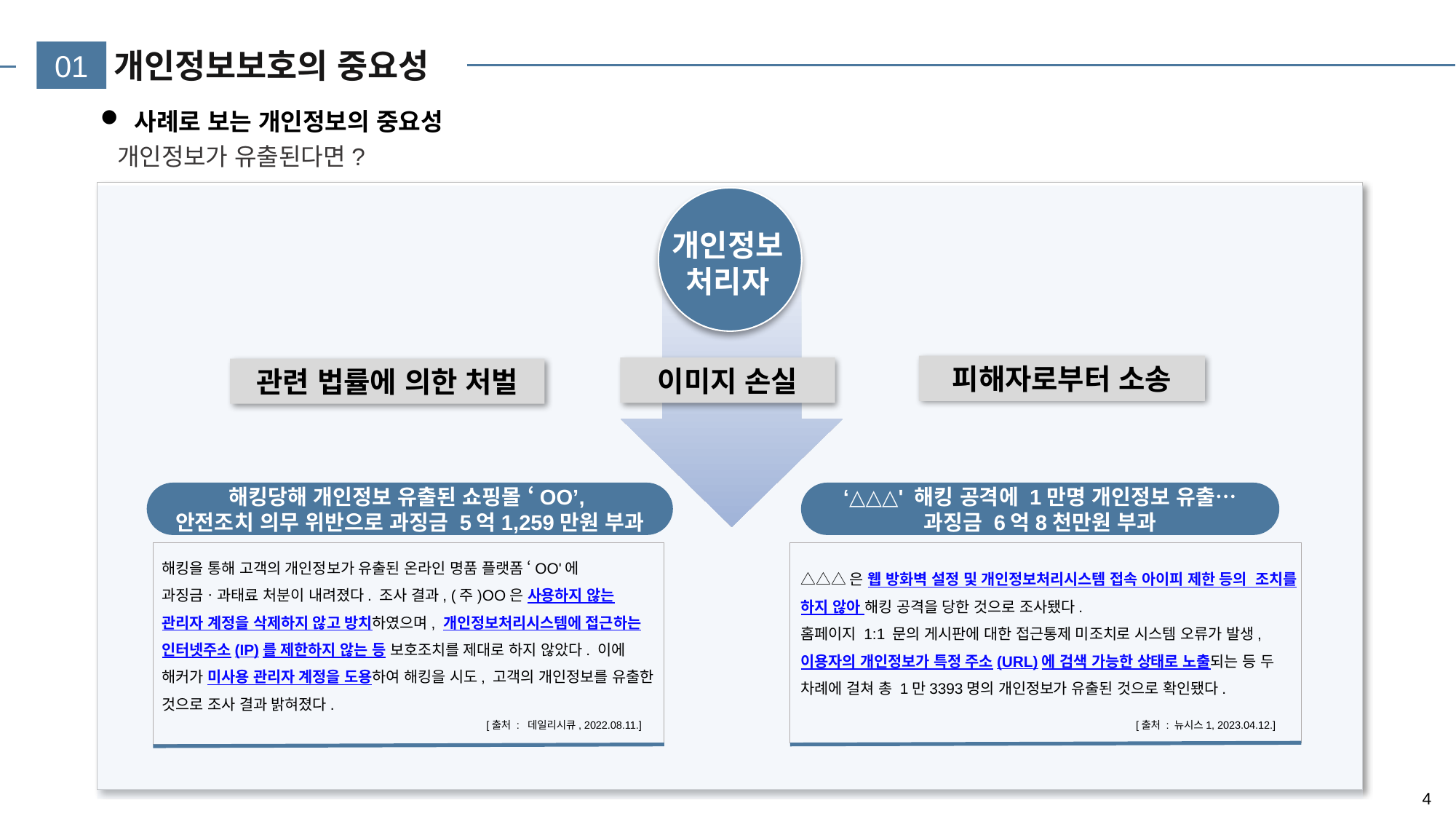

01
# 개인정보보호의 중요성
사례로 보는 개인정보의 중요성
개인정보가 유출된다면?

개인정보
처리자

피해자로부터 소송
이미지 손실
관련 법률에 의한 처벌
해킹당해 개인정보 유출된 쇼핑몰 ‘OO’,
안전조치 의무 위반으로 과징금 5억1,259만원 부과
‘△△△' 해킹 공격에 1만명 개인정보 유출…
과징금 6억8천만원 부과

해킹을 통해 고객의 개인정보가 유출된 온라인 명품 플랫폼 ‘OO'에 과징금ㆍ과태료 처분이 내려졌다. 조사 결과, (주)OO은 사용하지 않는 관리자 계정을 삭제하지 않고 방치하였으며, 개인정보처리시스템에 접근하는 인터넷주소(IP)를 제한하지 않는 등 보호조치를 제대로 하지 않았다. 이에 해커가 미사용 관리자 계정을 도용하여 해킹을 시도, 고객의 개인정보를 유출한 것으로 조사 결과 밝혀졌다.
△△△은 웹 방화벽 설정 및 개인정보처리시스템 접속 아이피 제한 등의  조치를 하지 않아 해킹 공격을 당한 것으로 조사됐다.
홈페이지 1:1 문의 게시판에 대한 접근통제 미조치로 시스템 오류가 발생, 이용자의 개인정보가 특정 주소(URL)에 검색 가능한 상태로 노출되는 등 두 차례에 걸쳐 총 1만3393명의 개인정보가 유출된 것으로 확인됐다.
[출처 :  데일리시큐, 2022.08.11.]
[출처 : 뉴시스1, 2023.04.12.]

4